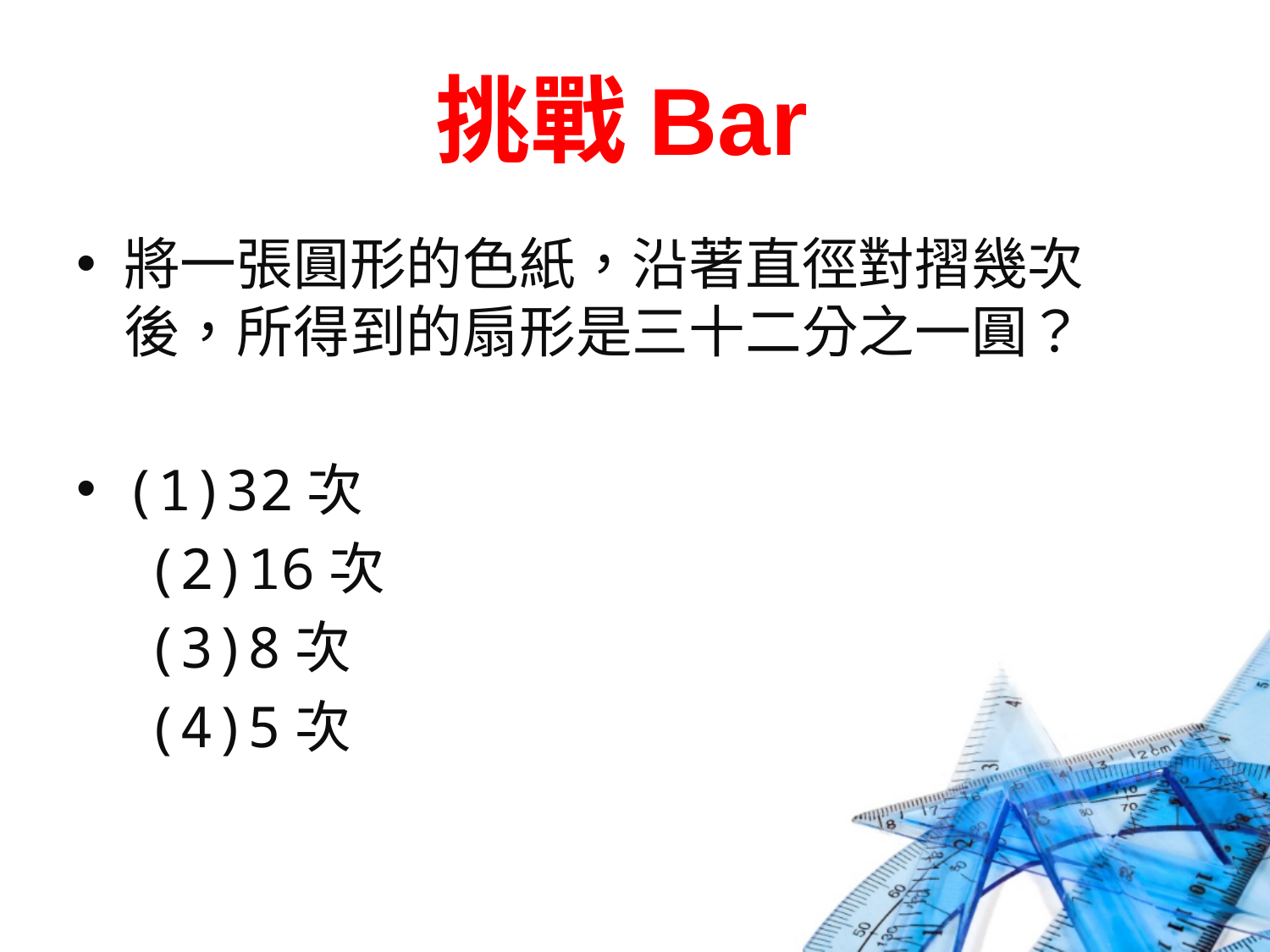

# 挑戰Bar
將一張圓形的色紙，沿著直徑對摺幾次後，所得到的扇形是三十二分之一圓？

(1)32次
　(2)16次
　(3)8次
　(4)5次